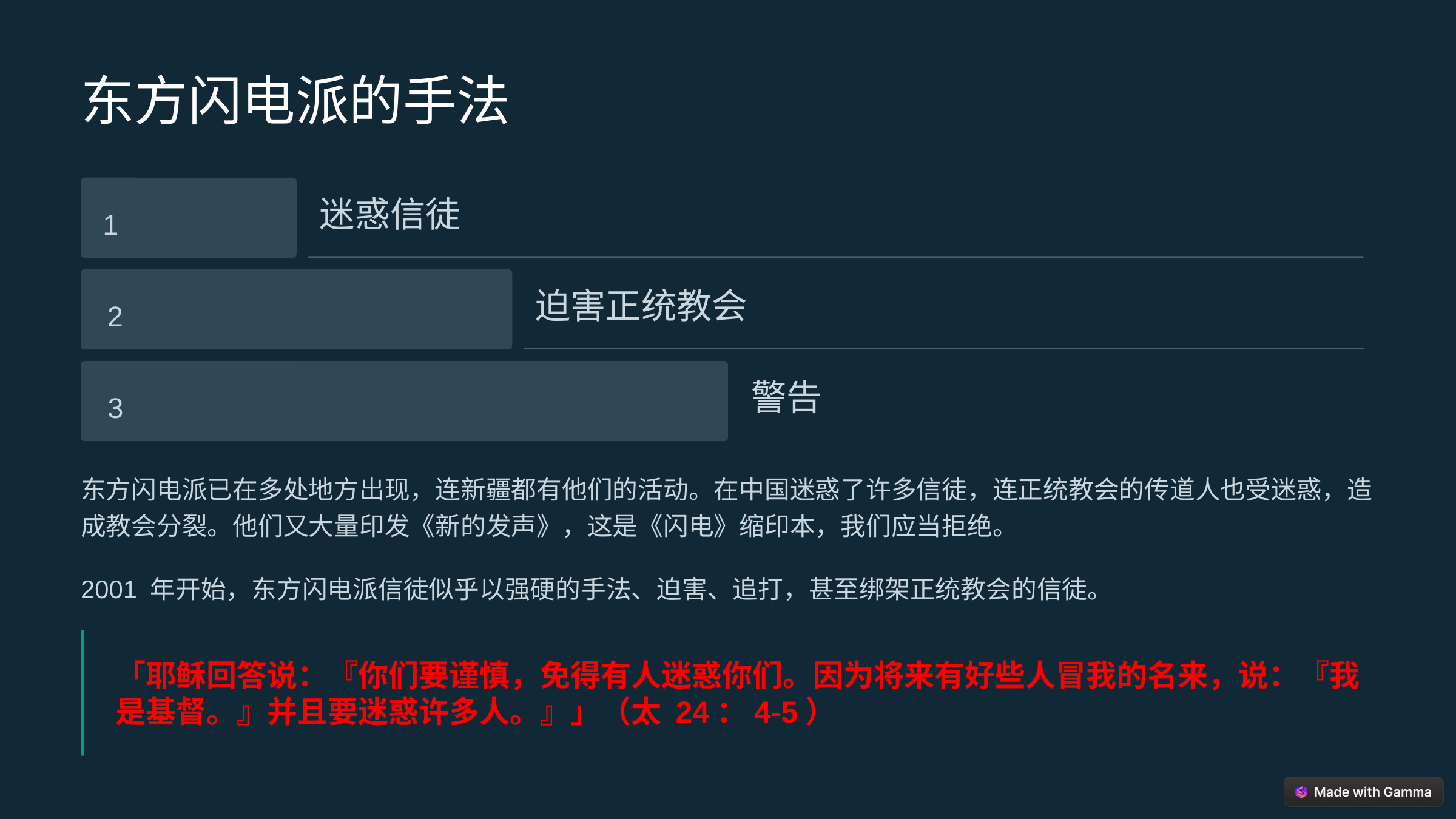

东方闪电派的手法

1
迷惑信徒

2
迫害正统教会

3
警告
东方闪电派已在多处地方出现，连新疆都有他们的活动。在中国迷惑了许多信徒，连正统教会的传道人也受迷惑，造成教会分裂。他们又大量印发《新的发声》，这是《闪电》缩印本，我们应当拒绝。
2001 年开始，东方闪电派信徒似乎以强硬的手法、迫害、追打，甚至绑架正统教会的信徒。

「耶稣回答说：『你们要谨慎，免得有人迷惑你们。因为将来有好些人冒我的名来，说：『我是基督。』并且要迷惑许多人。』」（太 24：4-5）